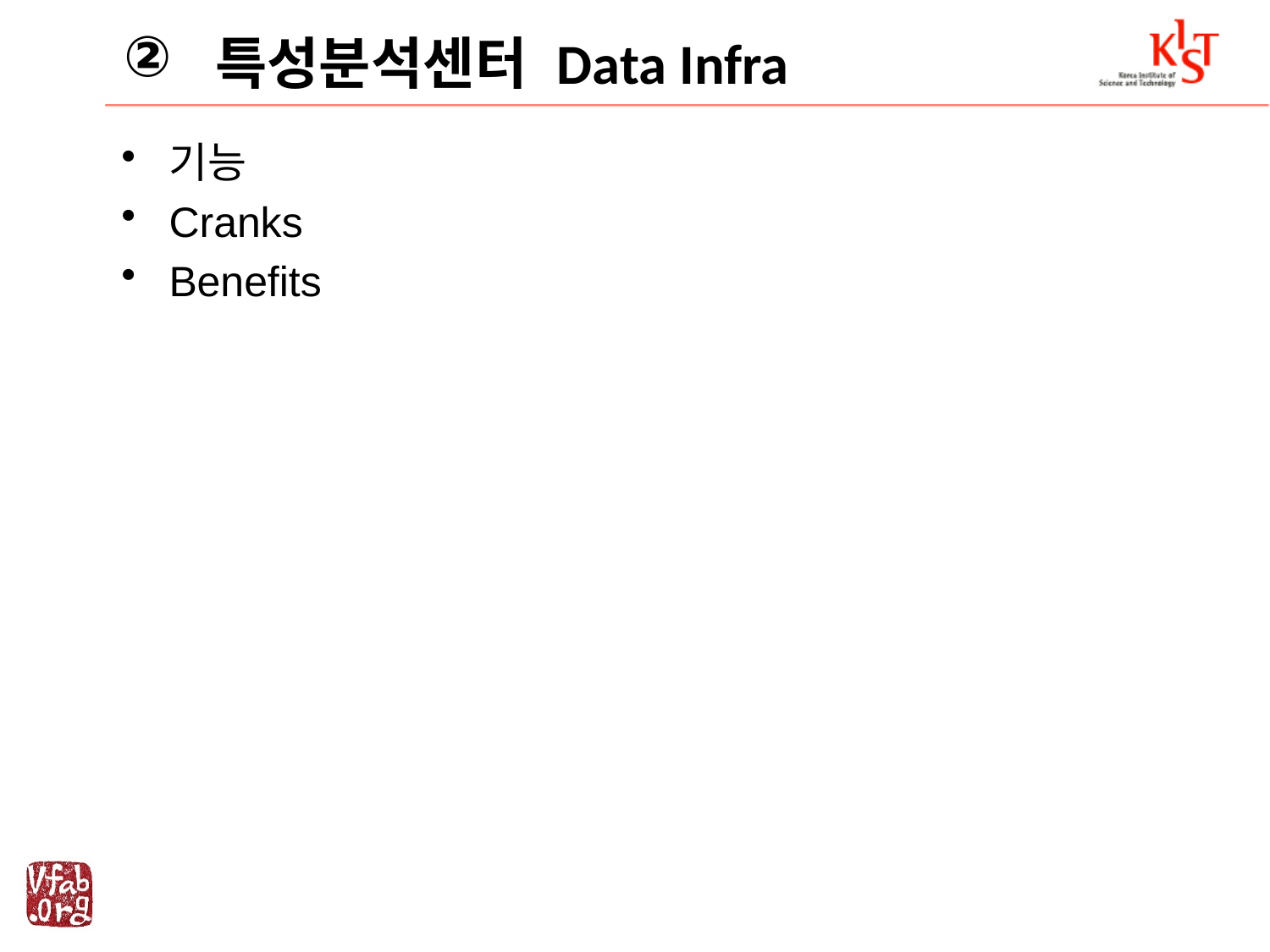

②
# 특성분석센터 Data Infra
기능
Cranks
Benefits